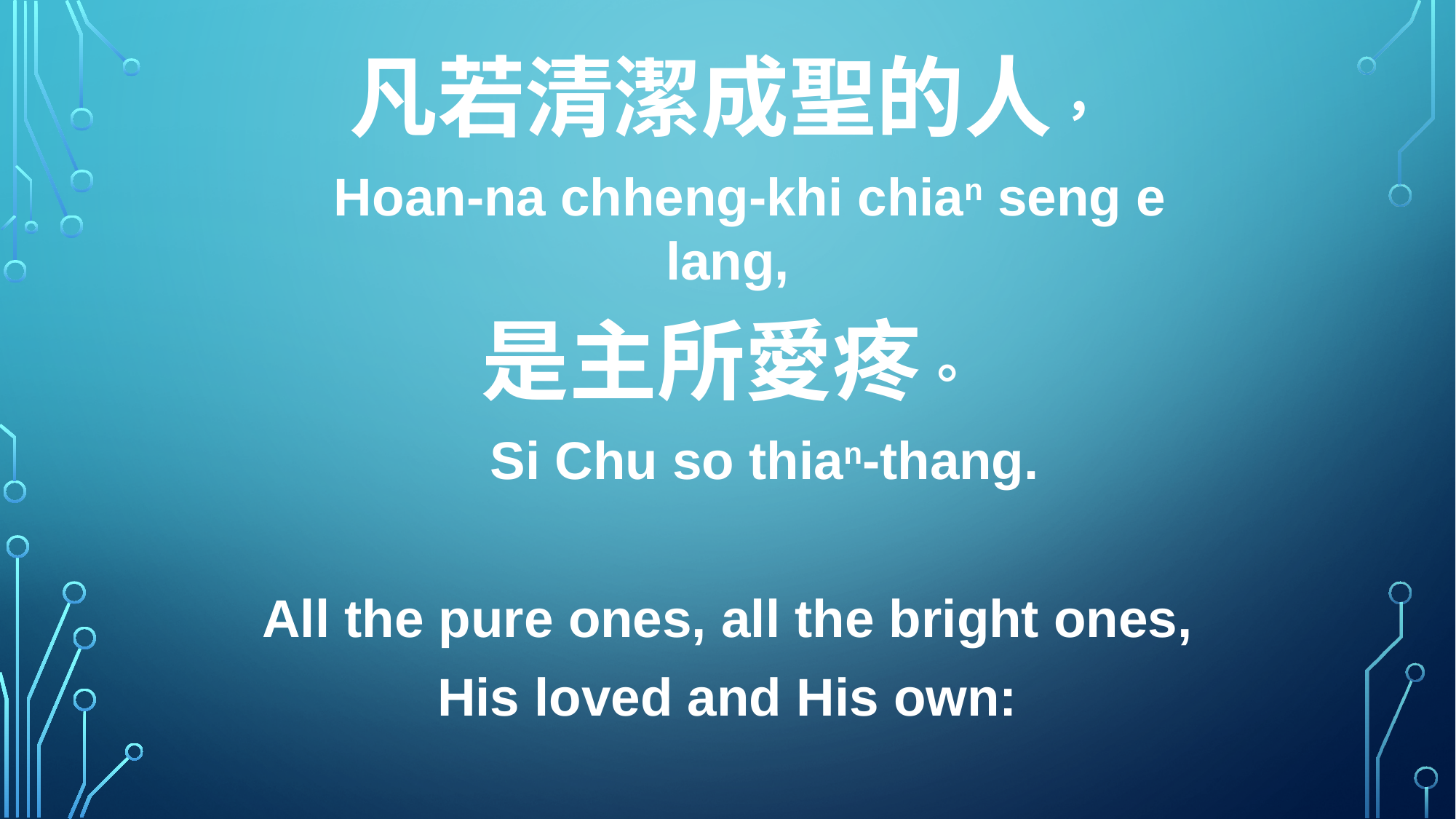

凡若清潔成聖的人，
   Hoan-na chheng-khi chian seng e lang,
是主所愛疼。
     Si Chu so thian-thang.

All the pure ones, all the bright ones,
His loved and His own: